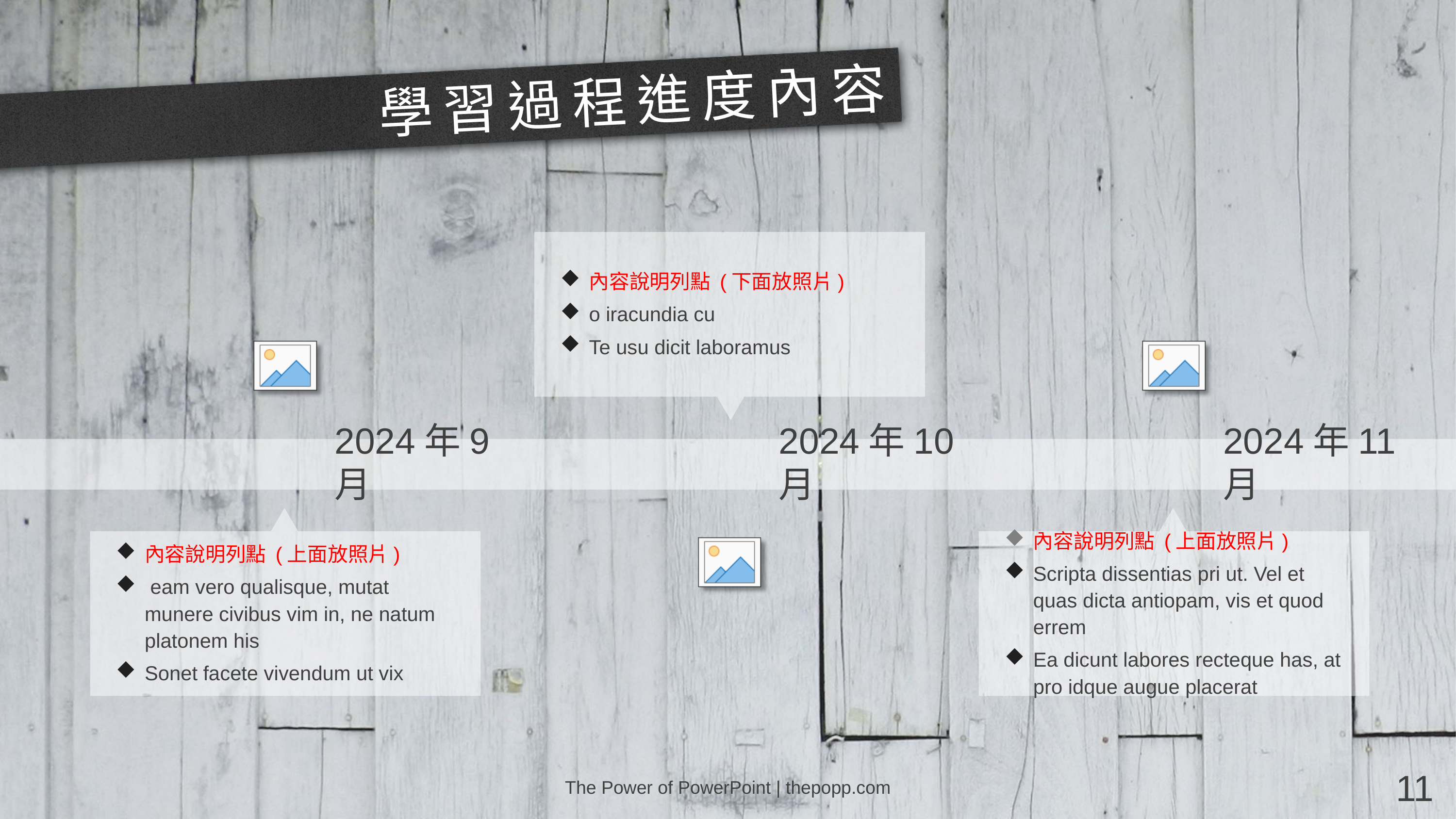

# 學習過程進度內容
內容說明列點 (下面放照片)
o iracundia cu
Te usu dicit laboramus

2024年9月
2024年10月
2024年11月

內容說明列點 (上面放照片)
 eam vero qualisque, mutat munere civibus vim in, ne natum platonem his
Sonet facete vivendum ut vix
內容說明列點 (上面放照片)
Scripta dissentias pri ut. Vel et quas dicta antiopam, vis et quod errem
Ea dicunt labores recteque has, at pro idque augue placerat
The Power of PowerPoint | thepopp.com
11